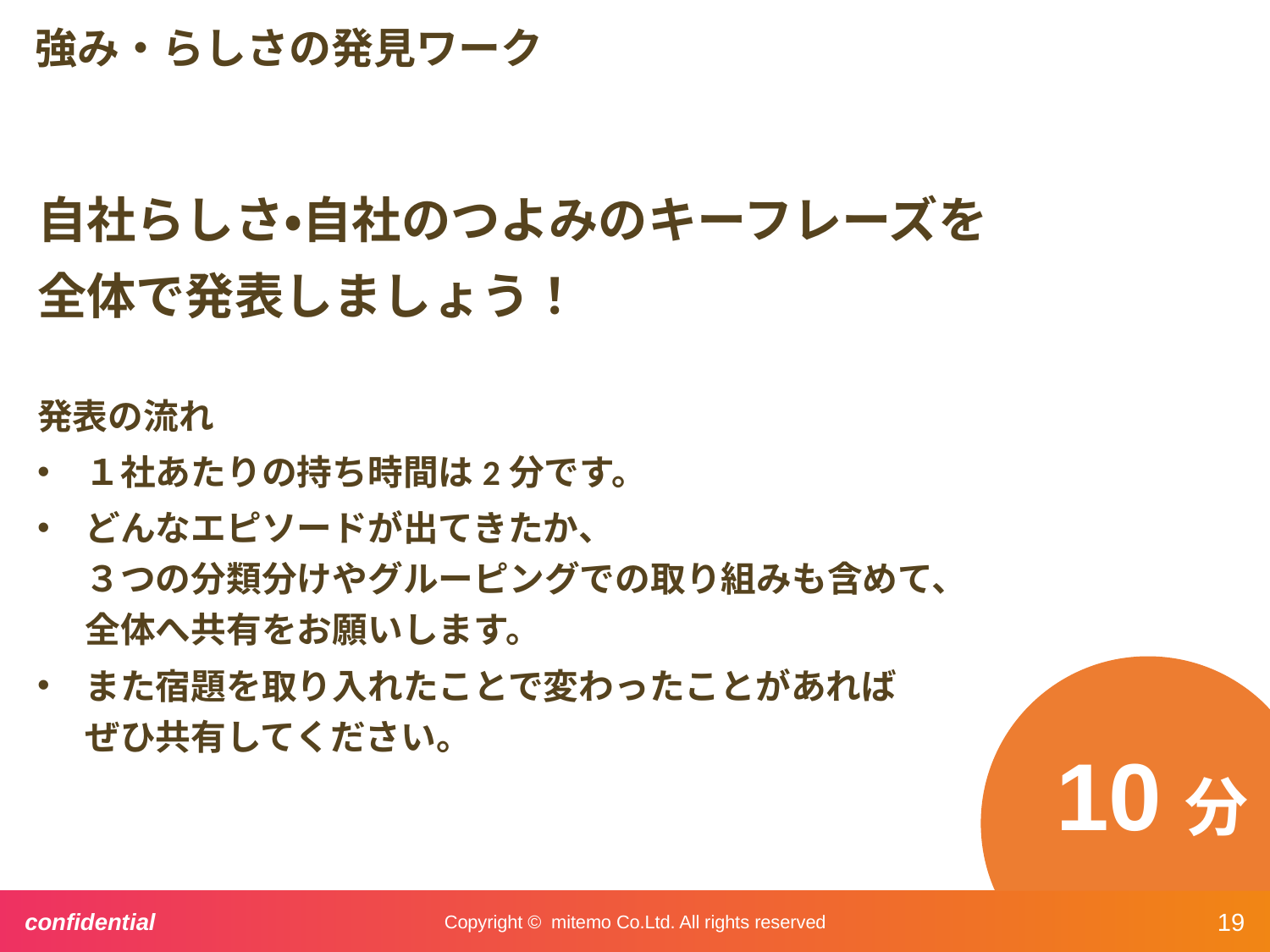

# 強み・らしさの発見ワーク
自社らしさ・自社のつよみのキーフレーズを
全体で発表しましょう！

発表の流れ
１社あたりの持ち時間は2分です。
どんなエピソードが出てきたか、
３つの分類分けやグルーピングでの取り組みも含めて、
全体へ共有をお願いします。
また宿題を取り入れたことで変わったことがあれば
ぜひ共有してください。

10分